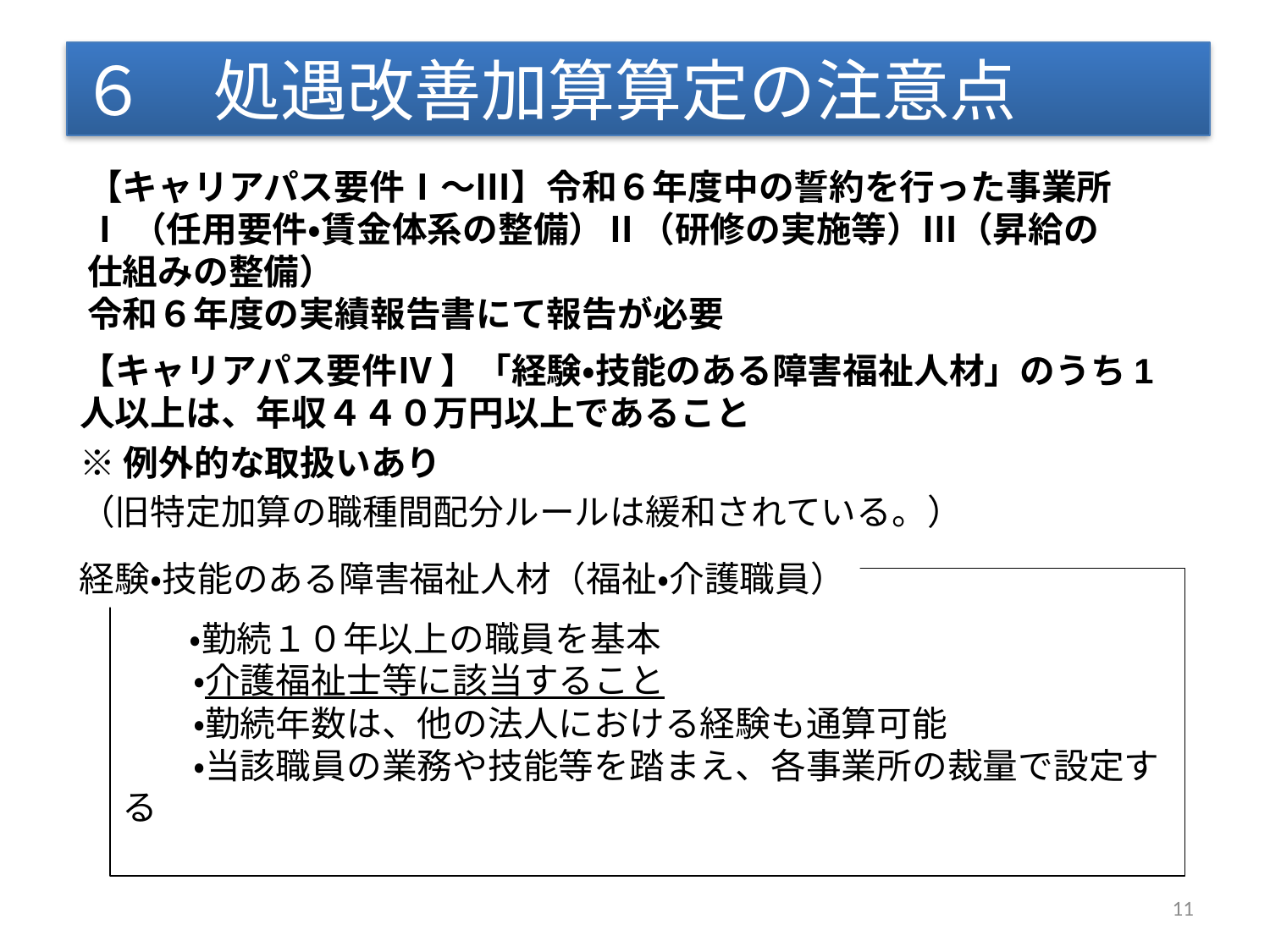

６　処遇改善加算算定の注意点
【キャリアパス要件Ⅰ～Ⅲ】令和６年度中の誓約を行った事業所
Ⅰ（任用要件・賃金体系の整備）Ⅱ（研修の実施等）Ⅲ（昇給の仕組みの整備）
令和６年度の実績報告書にて報告が必要
【キャリアパス要件Ⅳ 】「経験・技能のある障害福祉人材」のうち1人以上は、年収４４０万円以上であること
※例外的な取扱いあり
（旧特定加算の職種間配分ルールは緩和されている。）

経験・技能のある障害福祉人材（福祉・介護職員）

　　・勤続１０年以上の職員を基本
　　・介護福祉士等に該当すること
　　・勤続年数は、他の法人における経験も通算可能
　　・当該職員の業務や技能等を踏まえ、各事業所の裁量で設定する

11